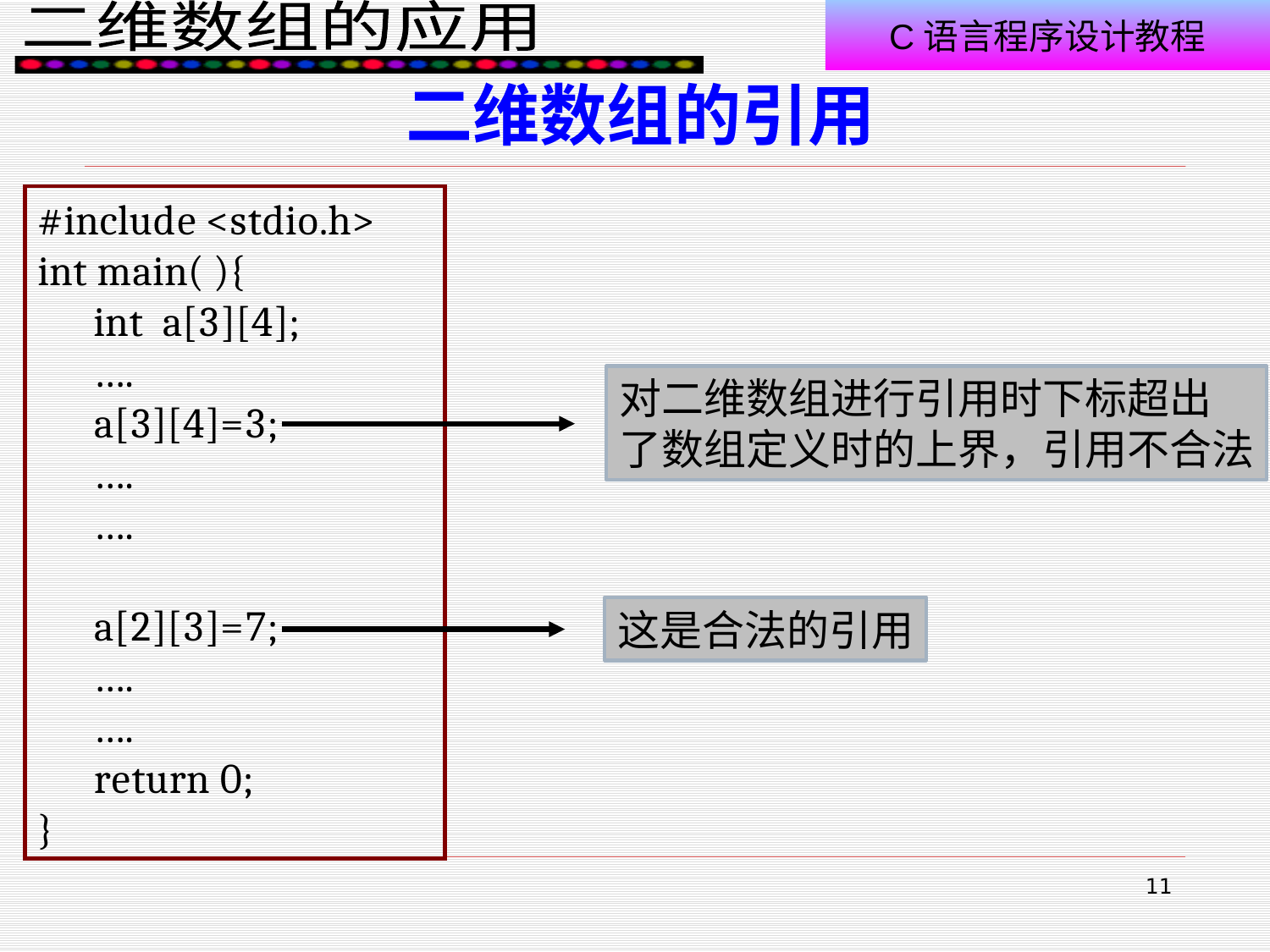

# 二维数组的引用
#include <stdio.h>
int main( ){
      int  a[3][4];
      ….
      a[3][4]=3;
      ….
      ….

      a[2][3]=7;
      ….
      ….
      return 0;
}
对二维数组进行引用时下标超出
了数组定义时的上界，引用不合法
这是合法的引用
11